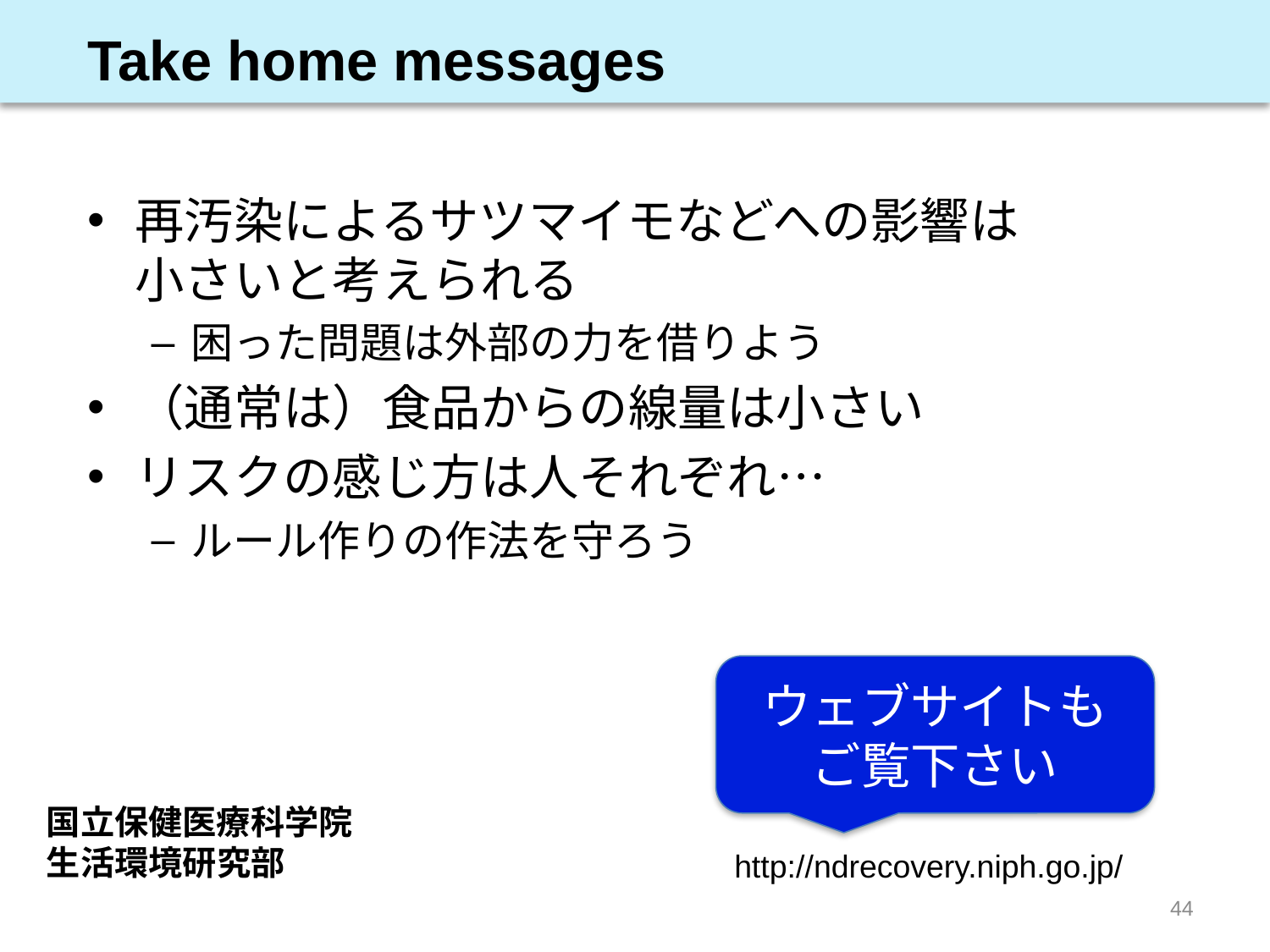

Take home messages
再汚染によるサツマイモなどへの影響は
小さいと考えられる
困った問題は外部の力を借りよう
（通常は）食品からの線量は小さい
リスクの感じ方は人それぞれ…
ルール作りの作法を守ろう
ウェブサイトも
ご覧下さい
# 国立保健医療科学院　 生活環境研究部
http://ndrecovery.niph.go.jp/
44